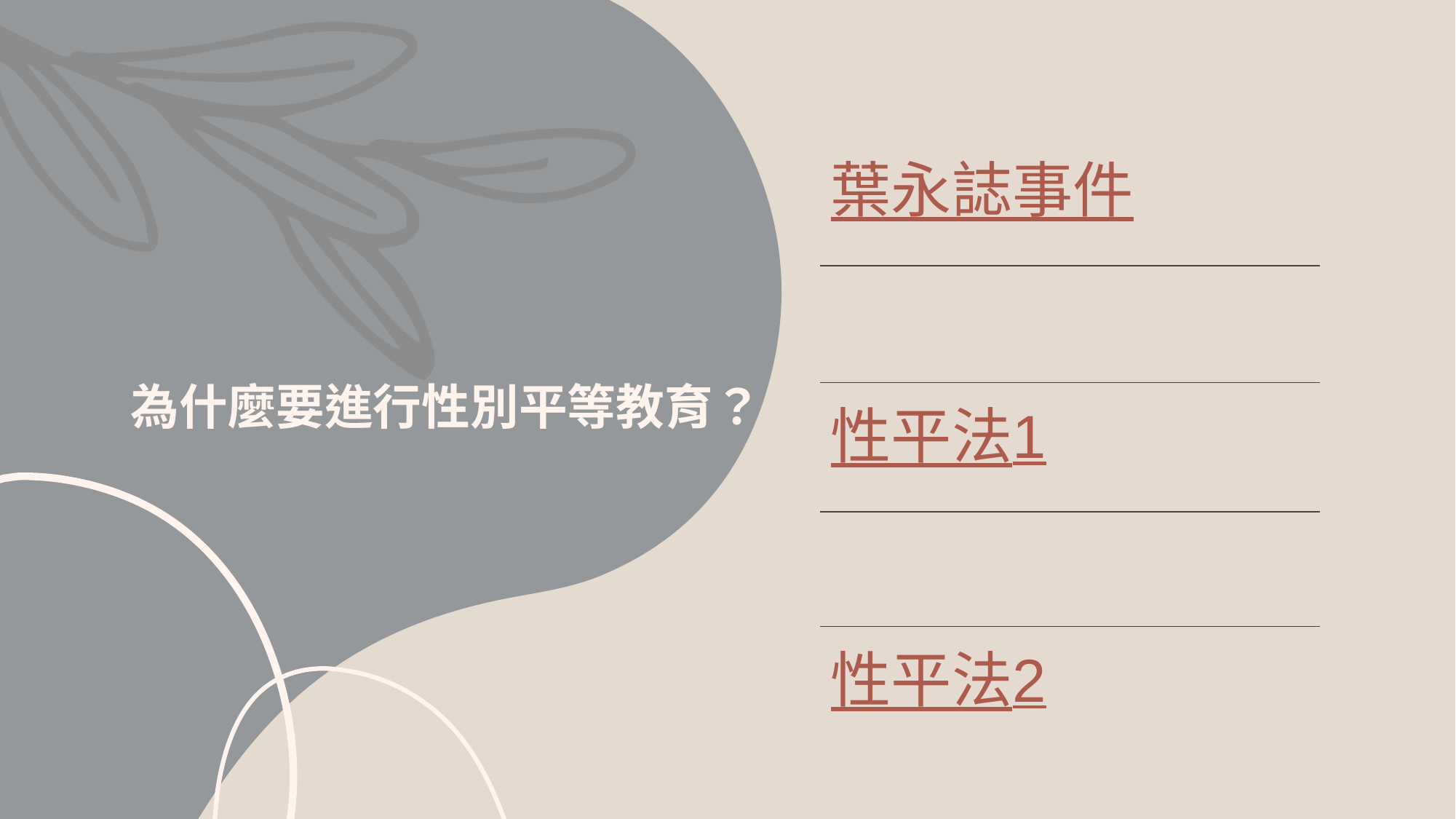

# 為什麼要進行性別平等教育？
| 葉永誌事件 |
| --- |
|  |
| 性平法1 |
|  |
| 性平法2 |